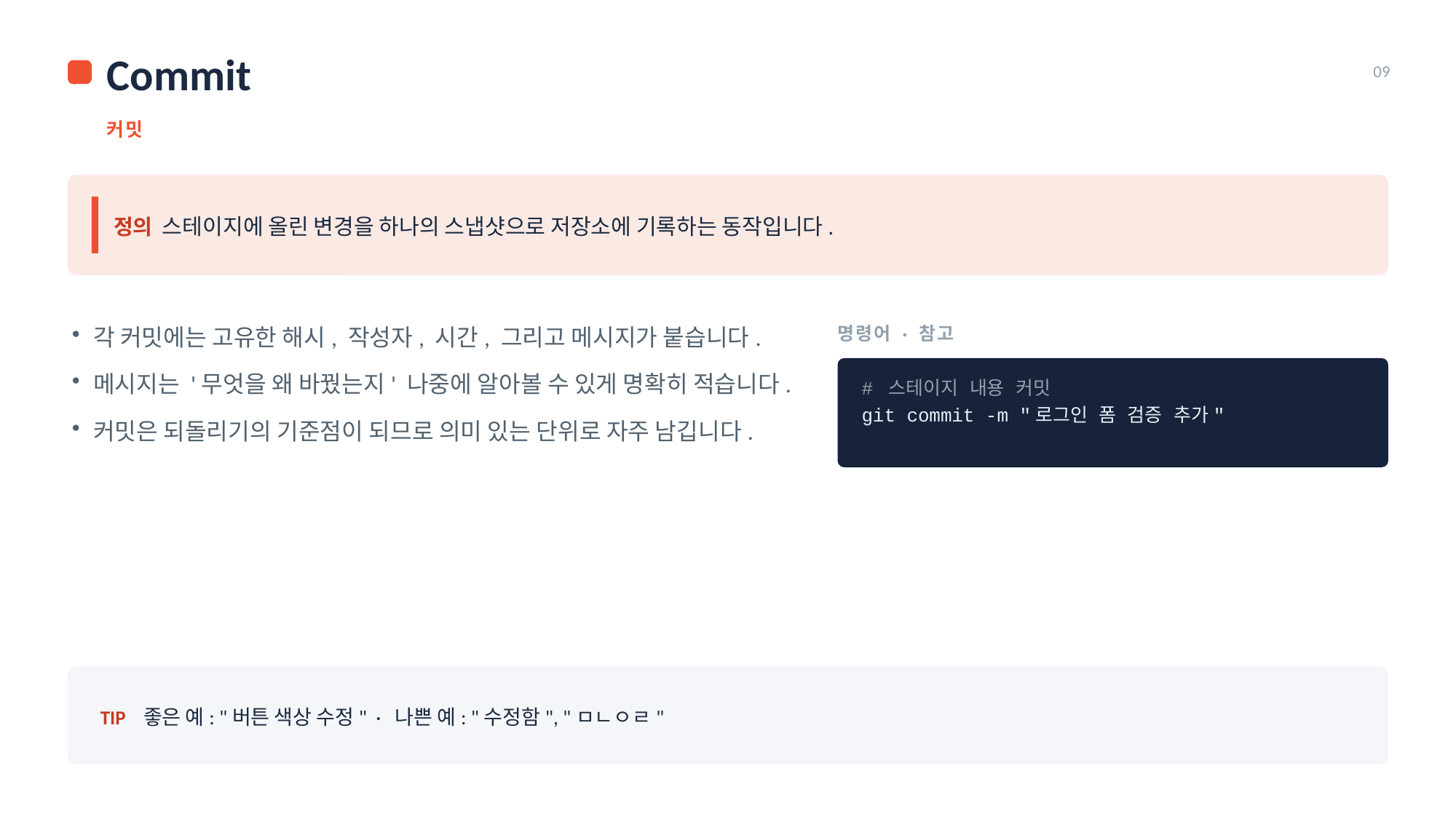

Commit
09

커밋

정의  스테이지에 올린 변경을 하나의 스냅샷으로 저장소에 기록하는 동작입니다.

명령어 · 참고
각 커밋에는 고유한 해시, 작성자, 시간, 그리고 메시지가 붙습니다.
메시지는 '무엇을 왜 바꿨는지' 나중에 알아볼 수 있게 명확히 적습니다.
커밋은 되돌리기의 기준점이 되므로 의미 있는 단위로 자주 남깁니다.

# 스테이지 내용 커밋
git commit -m "로그인 폼 검증 추가"

TIP   좋은 예: "버튼 색상 수정"  ·  나쁜 예: "수정함", "ㅁㄴㅇㄹ"